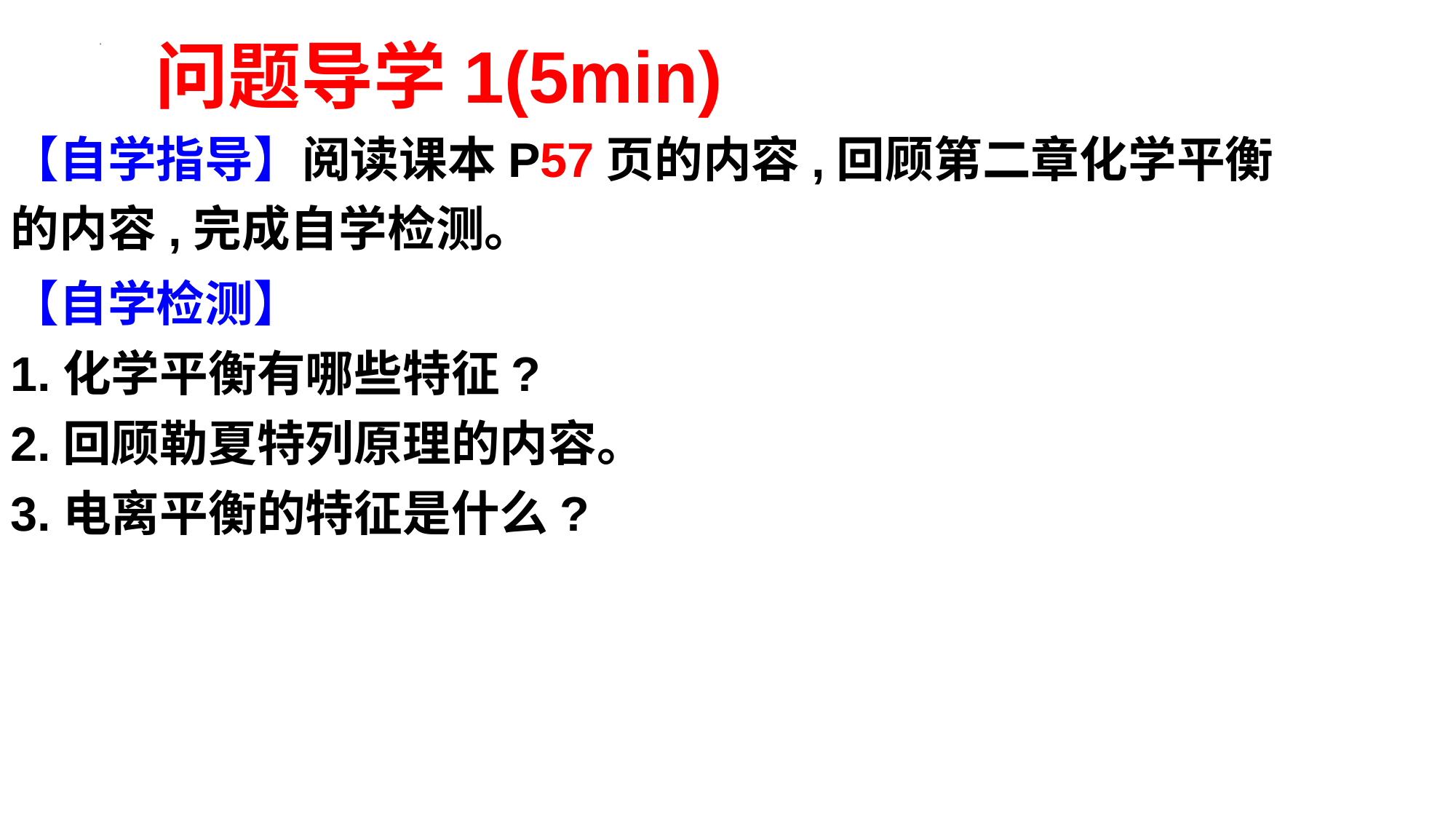

问题导学1(5min)
【自学指导】阅读课本P57页的内容,回顾第二章化学平衡的内容,完成自学检测。
【自学检测】
1.化学平衡有哪些特征?
2.回顾勒夏特列原理的内容。
3.电离平衡的特征是什么?